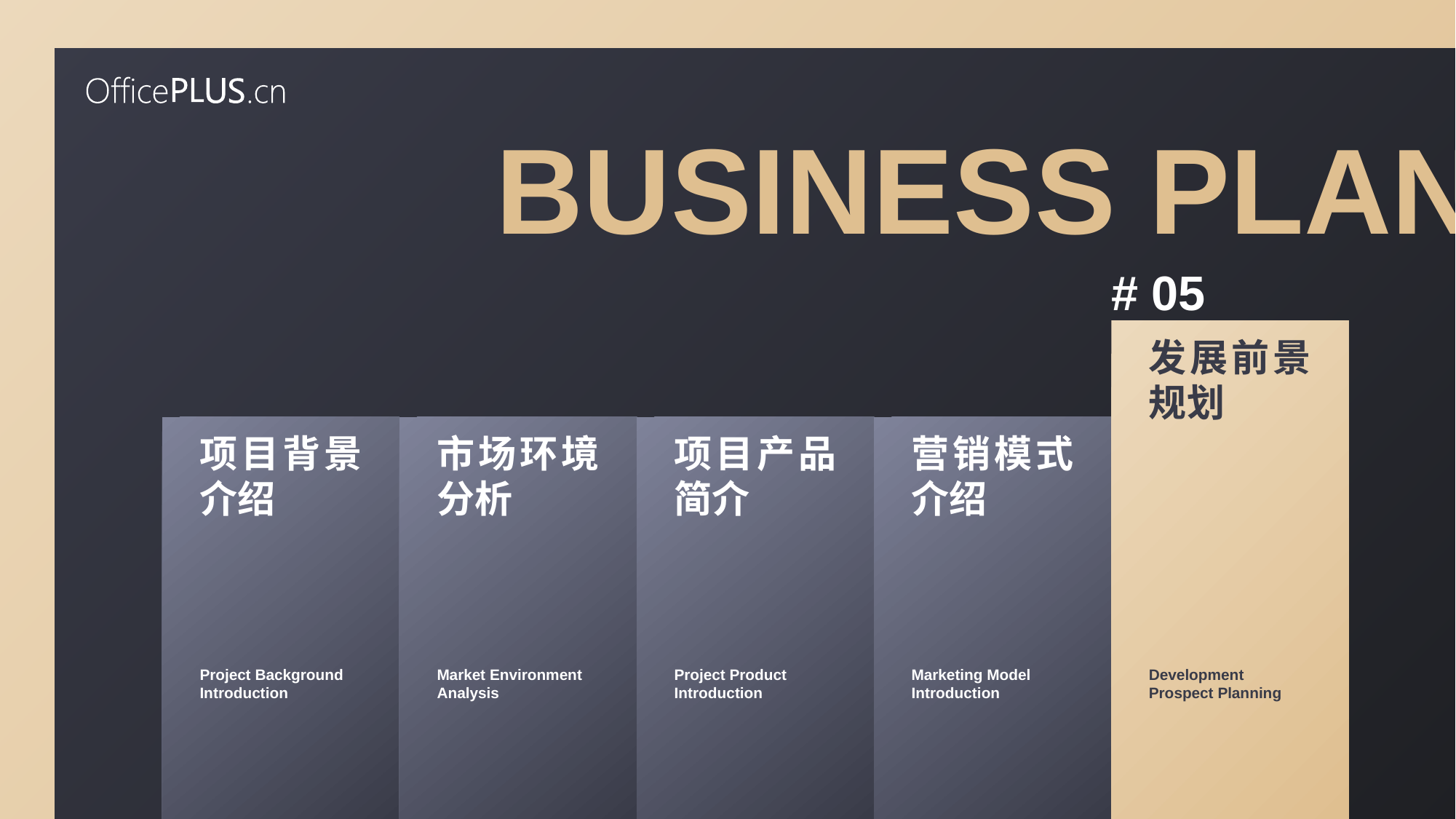

business plan
# 05

发展前景规划

项目背景介绍
市场环境分析
项目产品简介
营销模式介绍
Project Background Introduction
Market Environment Analysis
Project Product Introduction
Marketing Model Introduction
Development Prospect Planning